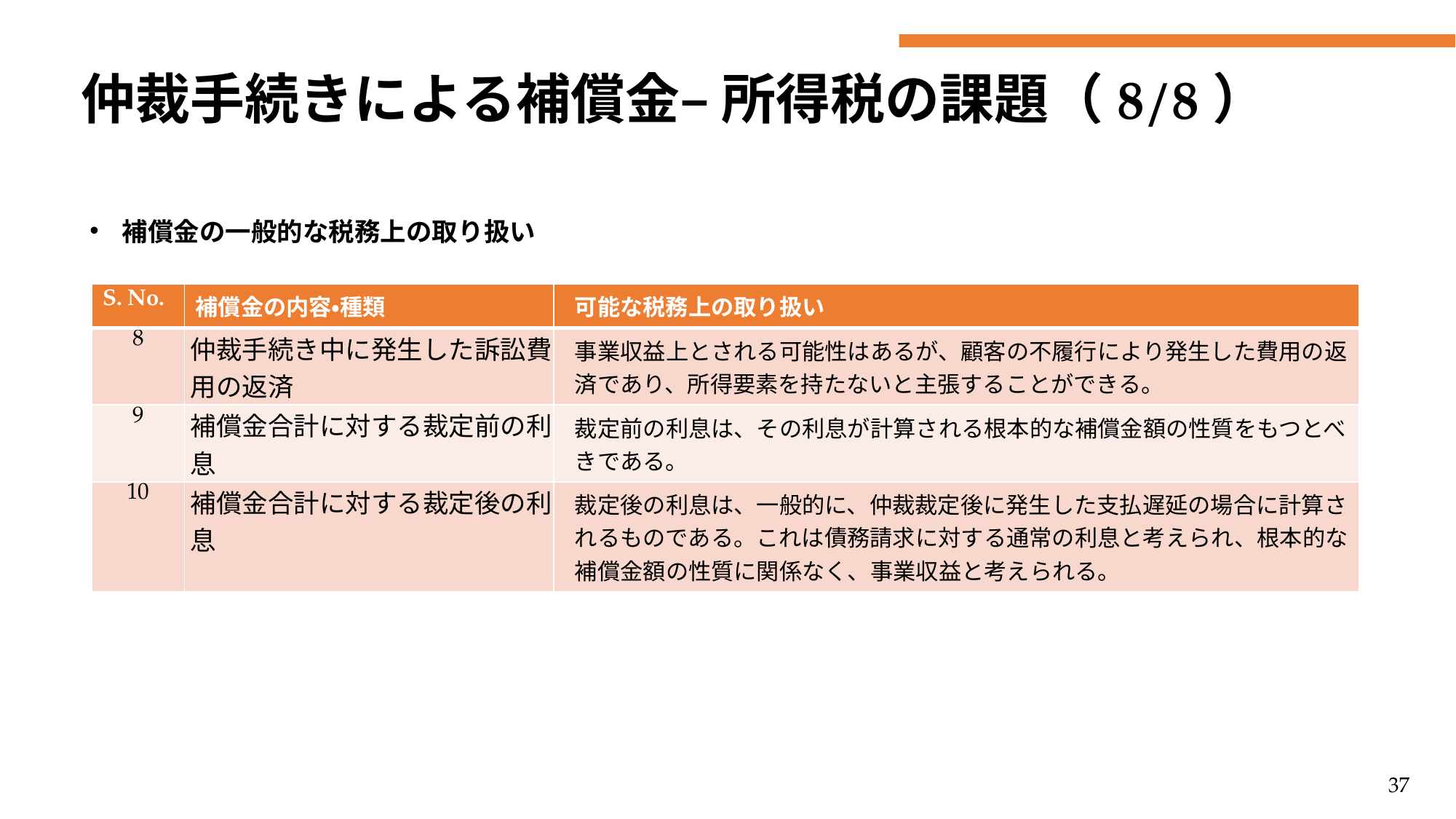

# 仲裁手続きによる補償金– 所得税の課題（8/8）
補償金の一般的な税務上の取り扱い

| S. No. | 補償金の内容・種類 | 可能な税務上の取り扱い |
| --- | --- | --- |
| 8 | 仲裁手続き中に発生した訴訟費用の返済 | 事業収益上とされる可能性はあるが、顧客の不履行により発生した費用の返済であり、所得要素を持たないと主張することができる。 |
| 9 | 補償金合計に対する裁定前の利息 | 裁定前の利息は、その利息が計算される根本的な補償金額の性質をもつとべきである。 |
| 10 | 補償金合計に対する裁定後の利息 | 裁定後の利息は、一般的に、仲裁裁定後に発生した支払遅延の場合に計算されるものである。これは債務請求に対する通常の利息と考えられ、根本的な補償金額の性質に関係なく、事業収益と考えられる。 |
37